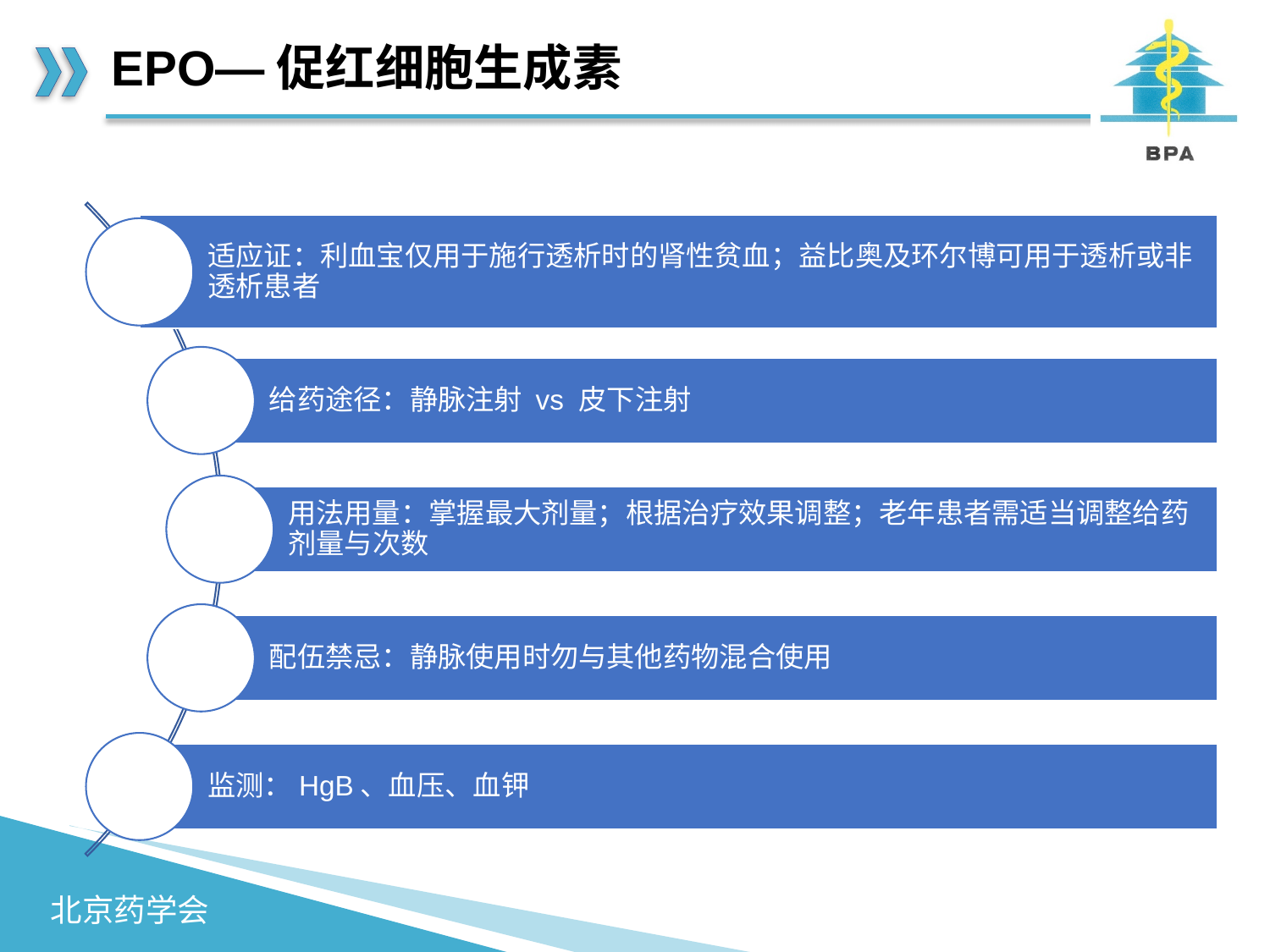

# EPO—促红细胞生成素
适应证：利血宝仅用于施行透析时的肾性贫血；益比奥及环尔博可用于透析或非透析患者
给药途径：静脉注射 vs 皮下注射
用法用量：掌握最大剂量；根据治疗效果调整；老年患者需适当调整给药剂量与次数
配伍禁忌：静脉使用时勿与其他药物混合使用
监测：HgB、血压、血钾